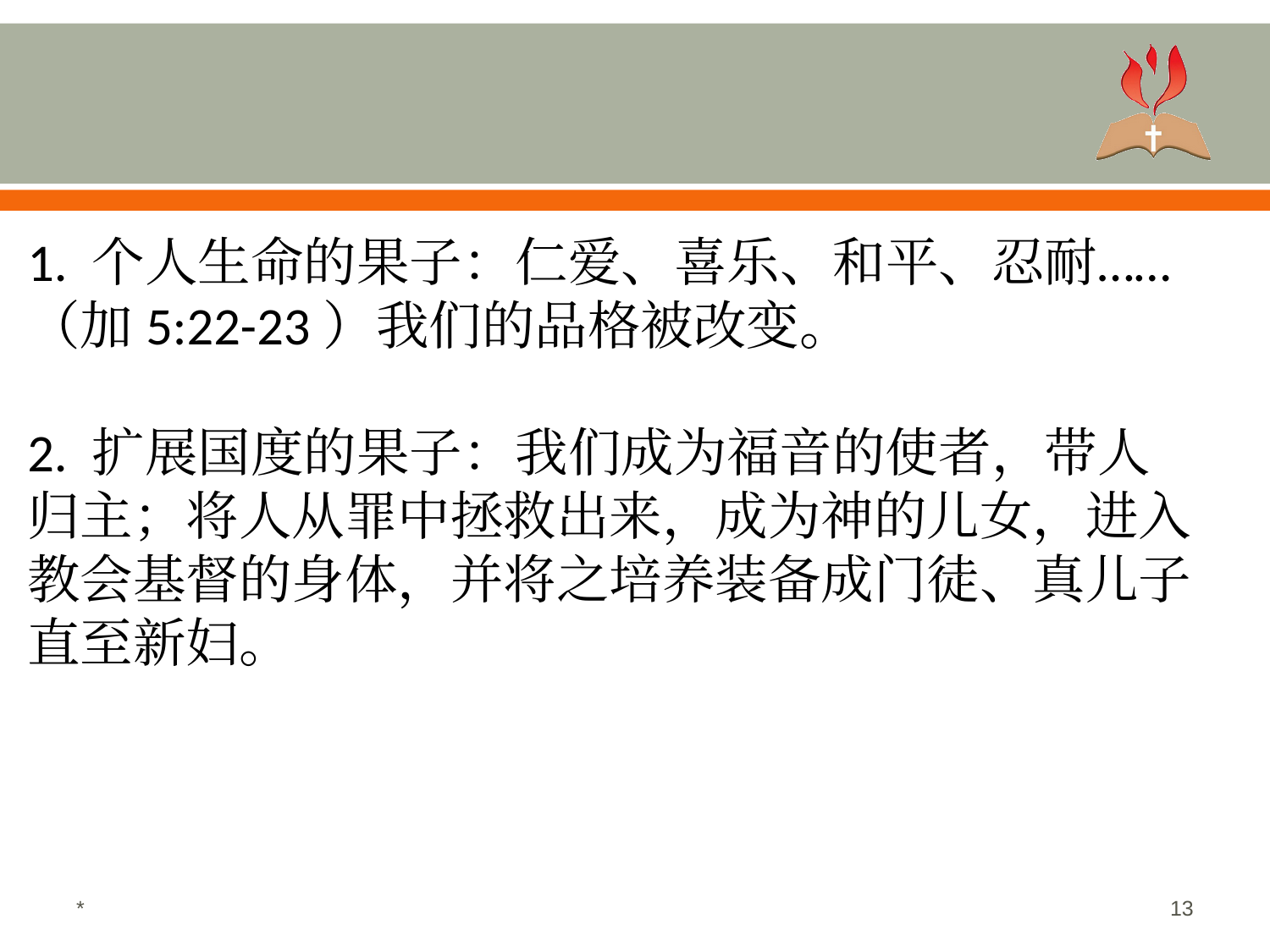

#
1. 个人生命的果子：仁爱、喜乐、和平、忍耐……（加5:22-23）我们的品格被改变。

2. 扩展国度的果子：我们成为福音的使者，带人归主；将人从罪中拯救出来，成为神的儿女，进入教会基督的身体，并将之培养装备成门徒、真儿子直至新妇。

*
13